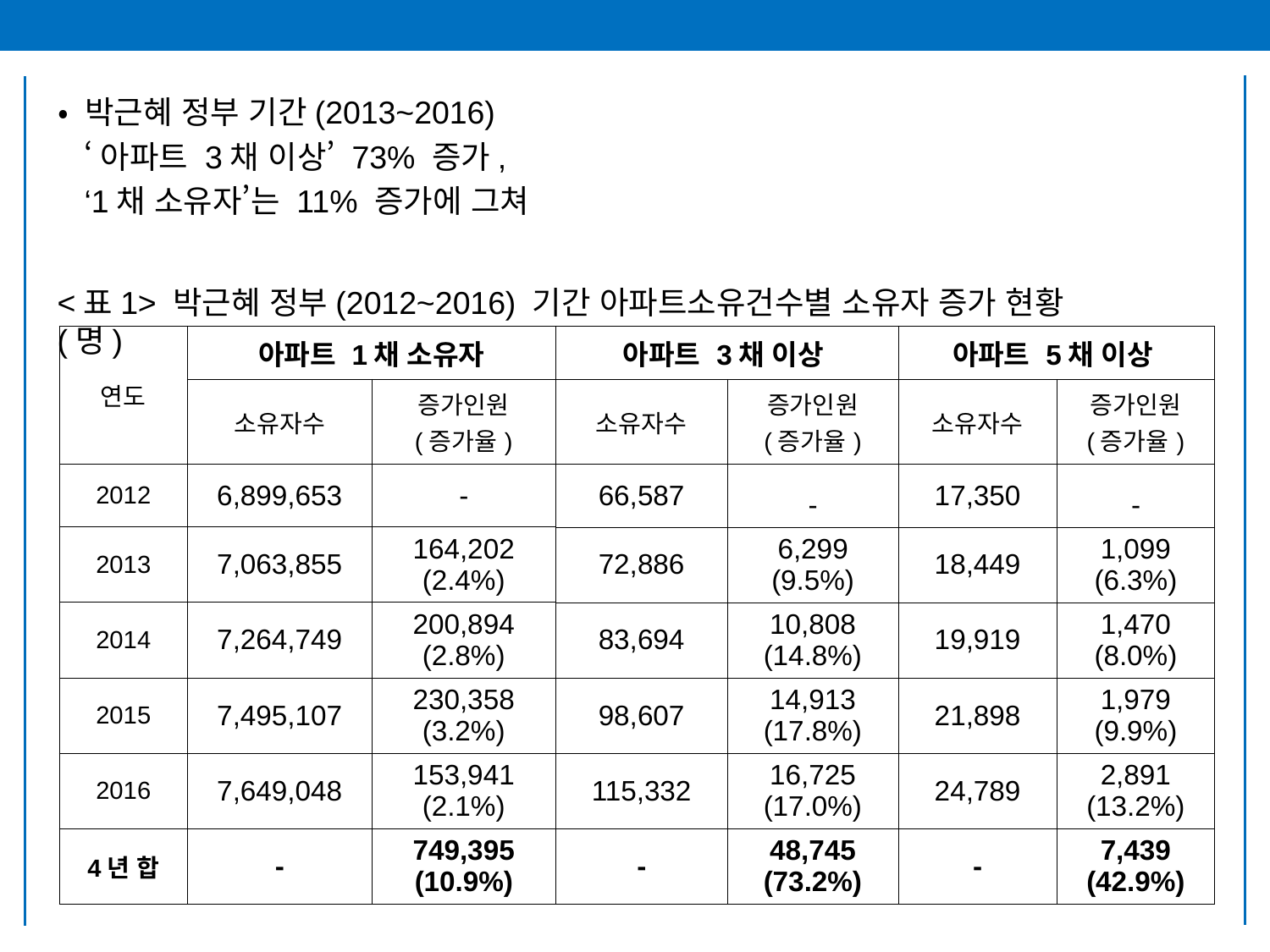

• 박근혜 정부 기간(2013~2016)
   ‘아파트 3채 이상’ 73% 증가,
   ‘1채 소유자’는 11% 증가에 그쳐

<표1> 박근혜 정부(2012~2016) 기간 아파트소유건수별 소유자 증가 현황(명)

| 연도 | 아파트 1채 소유자 |  | 아파트 3채 이상 |  | 아파트 5채 이상 |  |
| --- | --- | --- | --- | --- | --- | --- |
|  | 소유자수 | 증가인원 (증가율) | 소유자수 | 증가인원 (증가율) | 소유자수 | 증가인원 (증가율) |
| 2012 | 6,899,653 | - | 66,587 | - | 17,350 | - |
| 2013 | 7,063,855 | 164,202 (2.4%) | 72,886 | 6,299 (9.5%) | 18,449 | 1,099 (6.3%) |
| 2014 | 7,264,749 | 200,894 (2.8%) | 83,694 | 10,808 (14.8%) | 19,919 | 1,470 (8.0%) |
| 2015 | 7,495,107 | 230,358 (3.2%) | 98,607 | 14,913 (17.8%) | 21,898 | 1,979 (9.9%) |
| 2016 | 7,649,048 | 153,941 (2.1%) | 115,332 | 16,725 (17.0%) | 24,789 | 2,891 (13.2%) |
| 4년 합 | - | 749,395 (10.9%) | - | 48,745 (73.2%) | - | 7,439 (42.9%) |